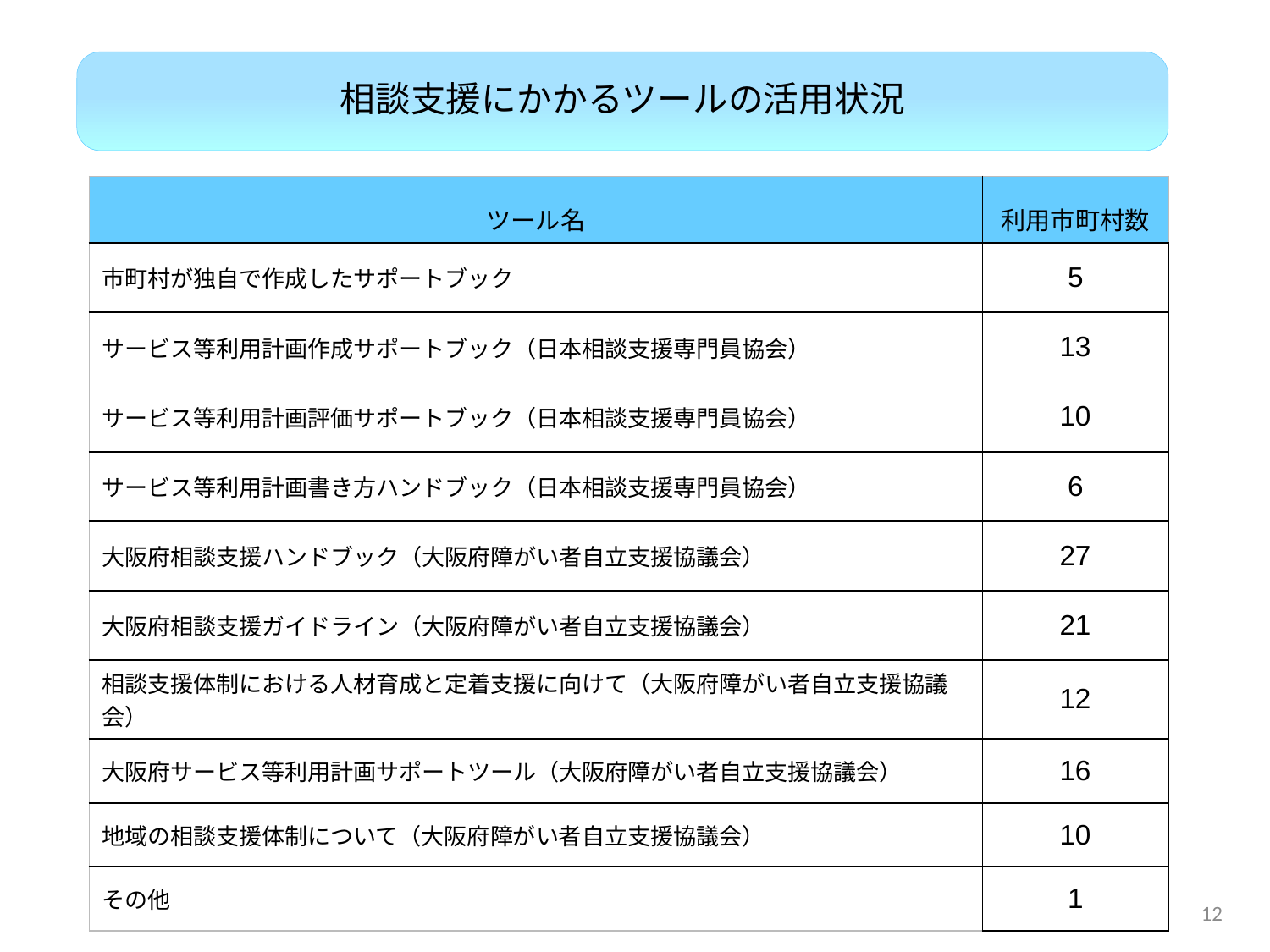

相談支援にかかるツールの活用状況
| ツール名 | 利用市町村数 |
| --- | --- |
| 市町村が独自で作成したサポートブック | 5 |
| サービス等利用計画作成サポートブック（日本相談支援専門員協会） | 13 |
| サービス等利用計画評価サポートブック（日本相談支援専門員協会） | 10 |
| サービス等利用計画書き方ハンドブック（日本相談支援専門員協会） | 6 |
| 大阪府相談支援ハンドブック（大阪府障がい者自立支援協議会） | 27 |
| 大阪府相談支援ガイドライン（大阪府障がい者自立支援協議会） | 21 |
| 相談支援体制における人材育成と定着支援に向けて（大阪府障がい者自立支援協議会） | 12 |
| 大阪府サービス等利用計画サポートツール（大阪府障がい者自立支援協議会） | 16 |
| 地域の相談支援体制について（大阪府障がい者自立支援協議会） | 10 |
| その他 | 1 |
12